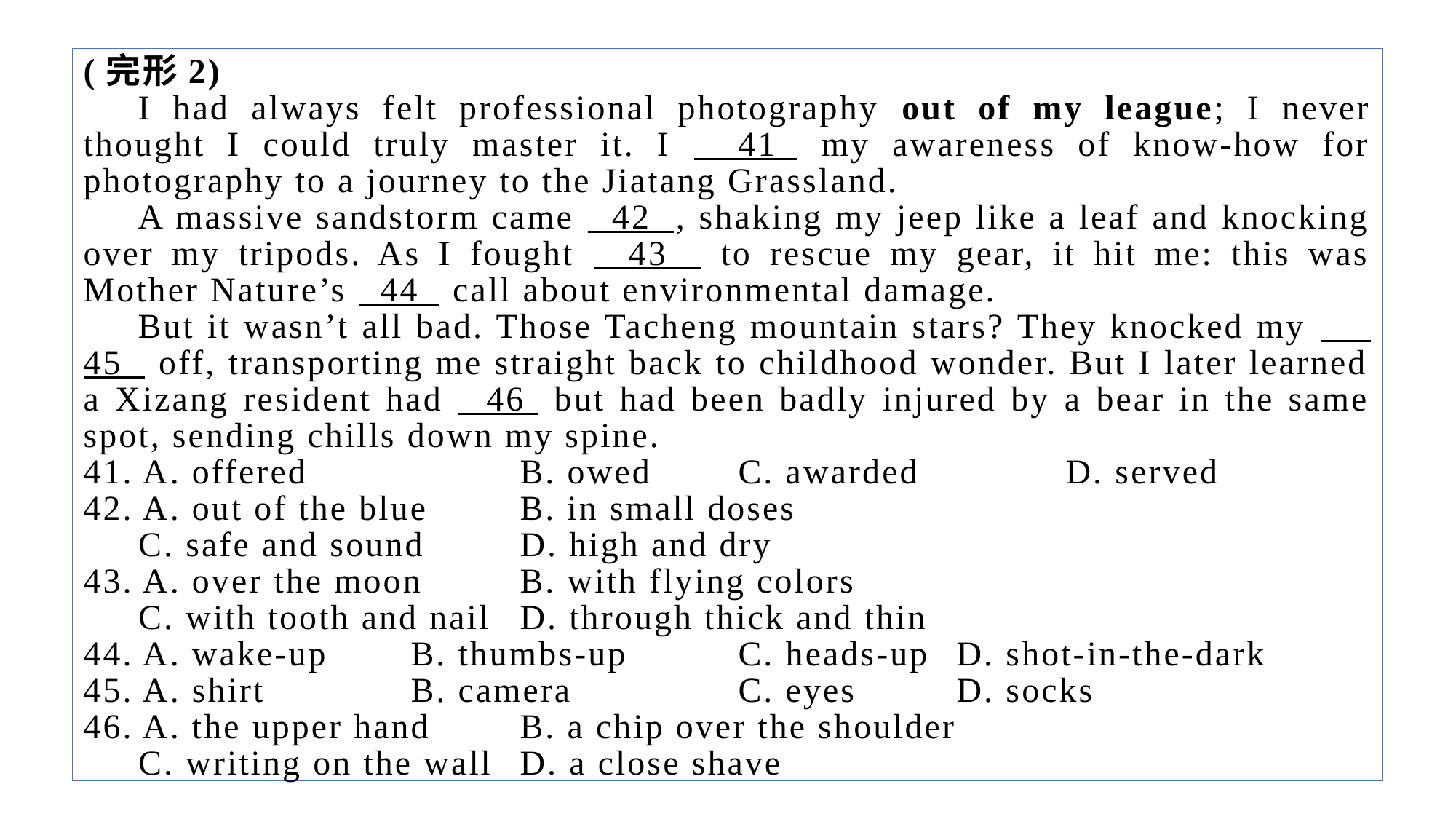

(完形2)
I had always felt professional photography out of my league; I never thought I could truly master it. I   41  my awareness of know-how for photography to a journey to the Jiatang Grassland.
A massive sandstorm came   42  , shaking my jeep like a leaf and knocking over my tripods. As I fought   43   to rescue my gear, it hit me: this was Mother Nature’s   44   call about environmental damage.
But it wasn’t all bad. Those Tacheng mountain stars? They knocked my      45   off, transporting me straight back to childhood wonder. But I later learned a Xizang resident had   46  but had been badly injured by a bear in the same spot, sending chills down my spine.
41. A. offered 		B. owed 	C. awarded 		D. served
42. A. out of the blue 	B. in small doses
     C. safe and sound 	D. high and dry
43. A. over the moon 	B. with flying colors
     C. with tooth and nail 	D. through thick and thin
44. A. wake-up 	B. thumbs-up 	C. heads-up 	D. shot-in-the-dark
45. A. shirt 		B. camera 		C. eyes 	D. socks
46. A. the upper hand 	B. a chip over the shoulder
     C. writing on the wall 	D. a close shave